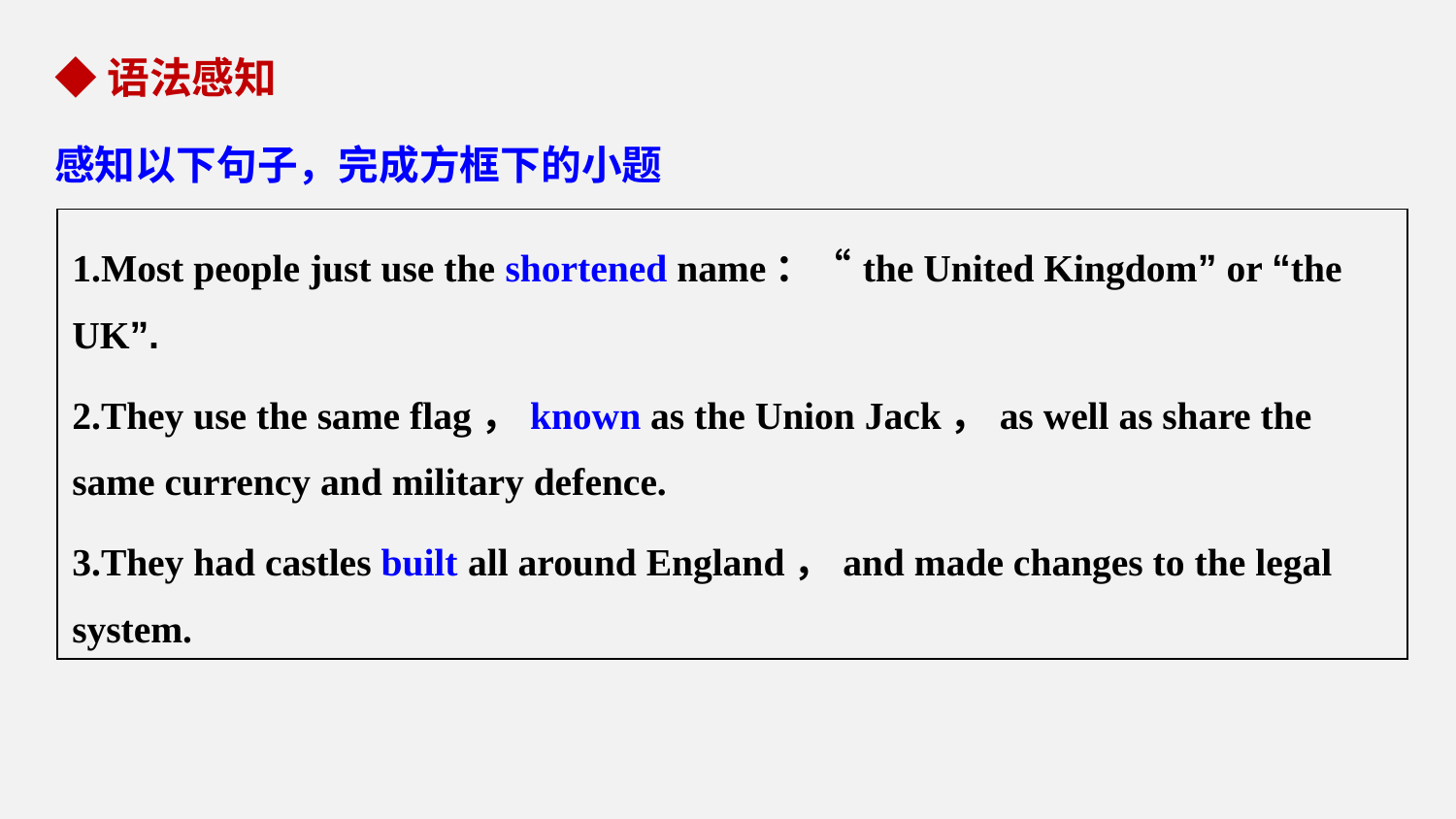

◆语法感知
感知以下句子，完成方框下的小题
| 1.Most people just use the shortened name：“the United Kingdom” or “the UK”. 2.They use the same flag，known as the Union Jack，as well as share the same currency and military defence. 3.They had castles built all around England，and made changes to the legal system. |
| --- |